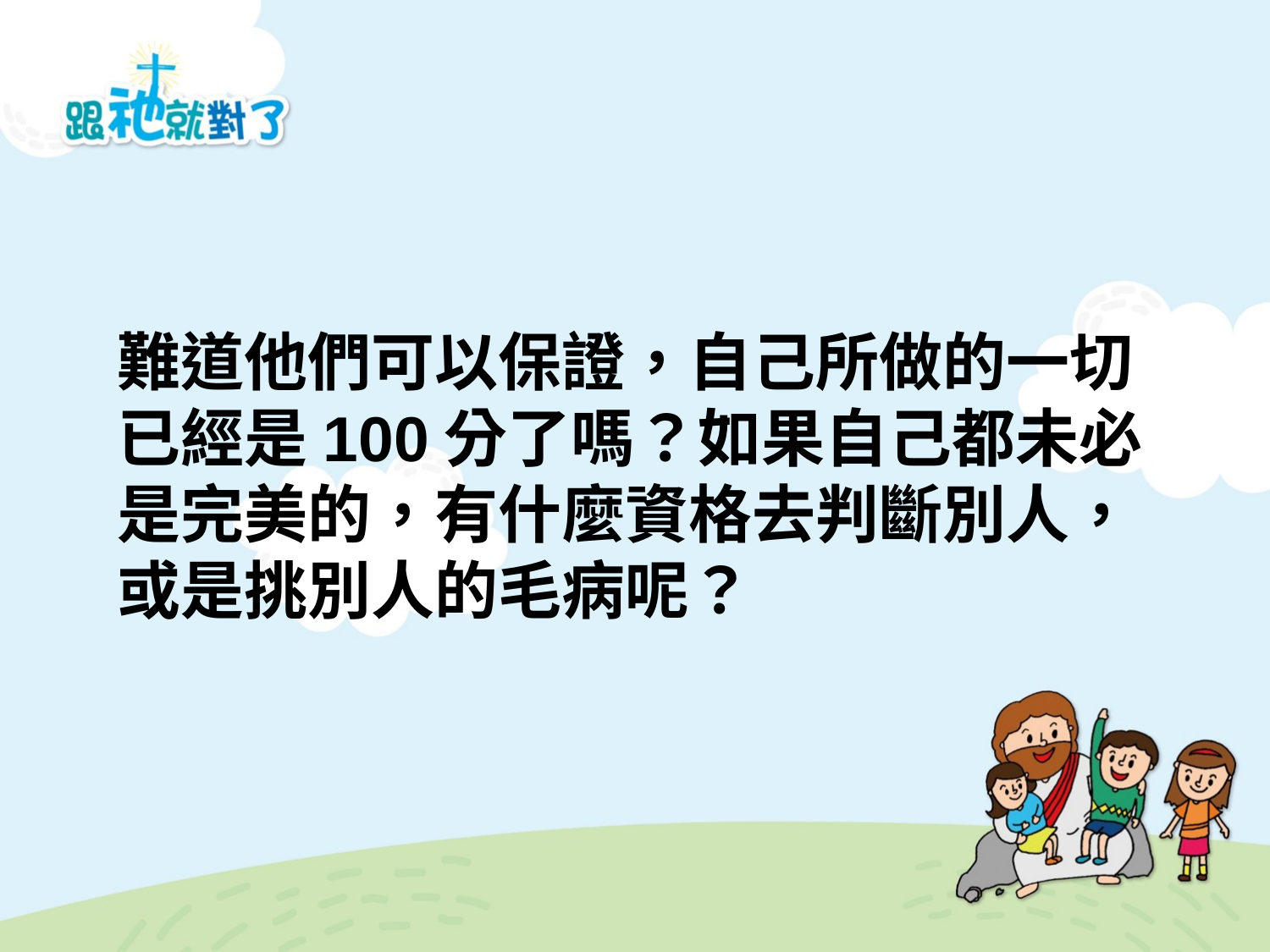

難道他們可以保證，自己所做的一切已經是100分了嗎？如果自己都未必是完美的，有什麼資格去判斷別人，或是挑別人的毛病呢？